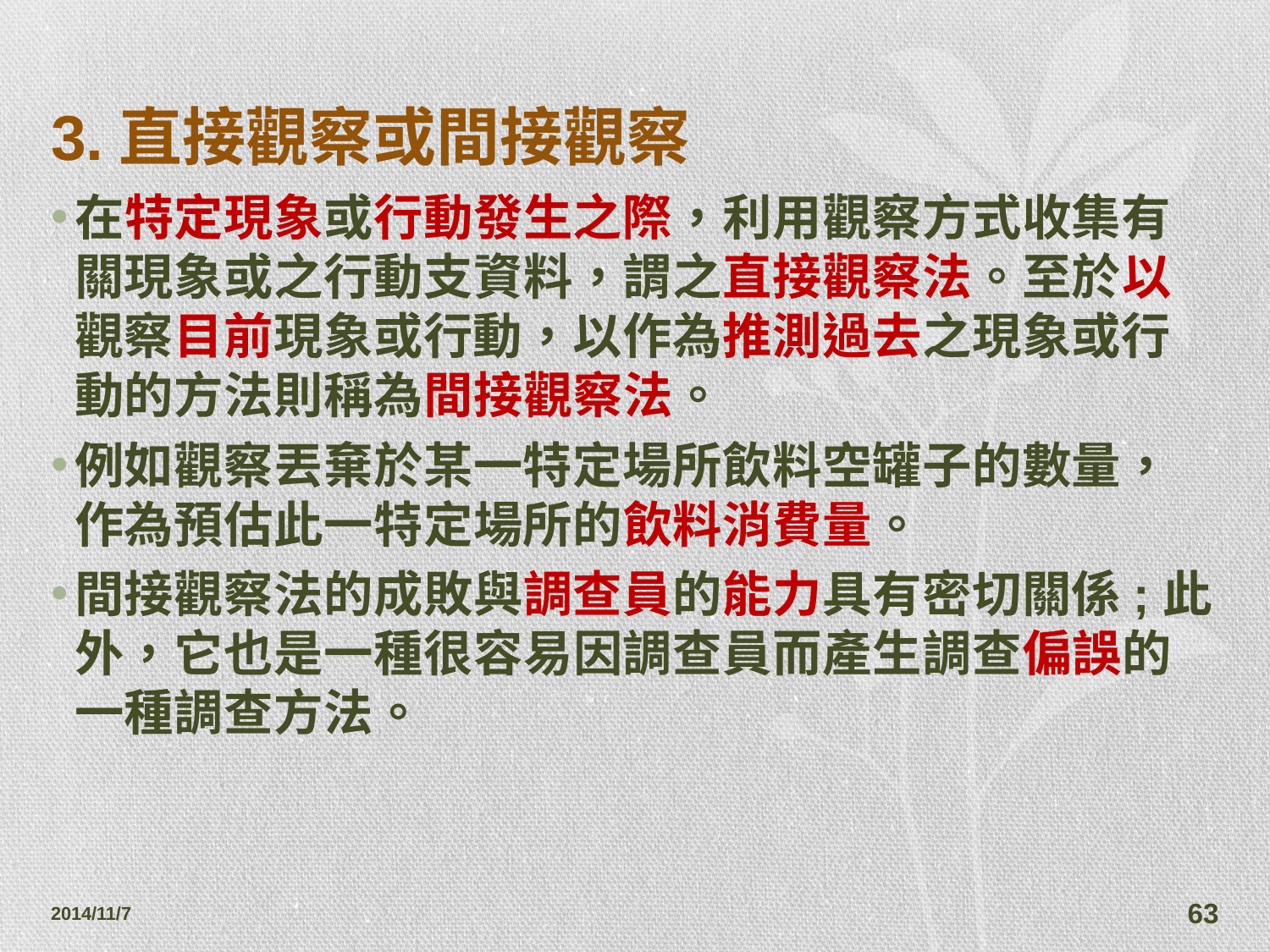

# 3.直接觀察或間接觀察
在特定現象或行動發生之際，利用觀察方式收集有關現象或之行動支資料，謂之直接觀察法。至於以觀察目前現象或行動，以作為推測過去之現象或行動的方法則稱為間接觀察法。
例如觀察丟棄於某一特定場所飲料空罐子的數量，作為預估此一特定場所的飲料消費量。
間接觀察法的成敗與調查員的能力具有密切關係;此外，它也是一種很容易因調查員而產生調查偏誤的一種調查方法。

2014/11/7
63